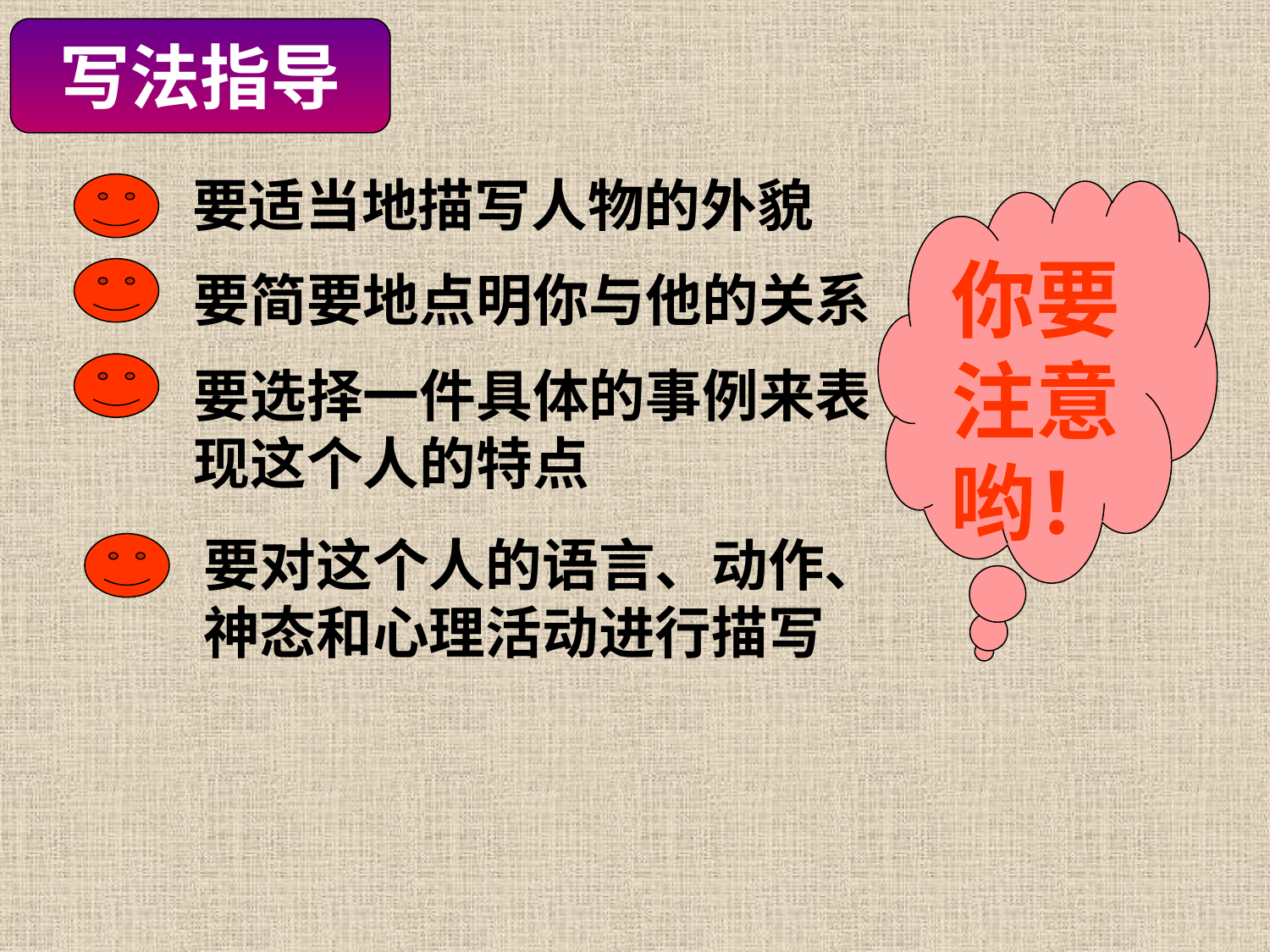

写法指导
要适当地描写人物的外貌

你要注意哟！

要简要地点明你与他的关系

要选择一件具体的事例来表
现这个人的特点
要对这个人的语言、动作、
神态和心理活动进行描写